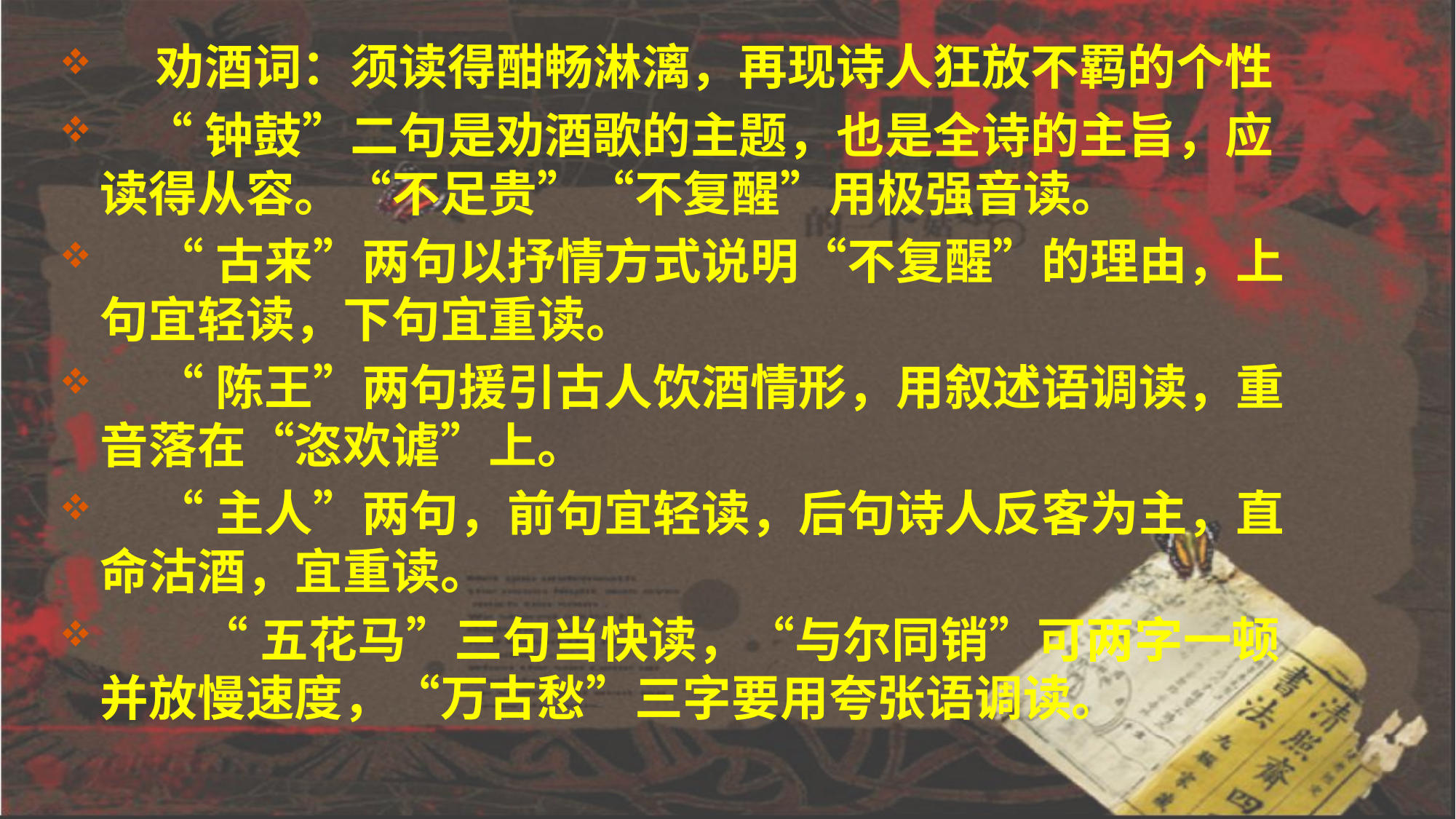

劝酒词：须读得酣畅淋漓，再现诗人狂放不羁的个性
    “钟鼓”二句是劝酒歌的主题，也是全诗的主旨，应读得从容。“不足贵”“不复醒”用极强音读。
     “古来”两句以抒情方式说明“不复醒”的理由，上句宜轻读，下句宜重读。
     “陈王”两句援引古人饮酒情形，用叙述语调读，重音落在“恣欢谑”上。
     “主人”两句，前句宜轻读，后句诗人反客为主，直命沽酒，宜重读。
         “五花马”三句当快读，“与尔同销”可两字一顿并放慢速度，“万古愁”三字要用夸张语调读。